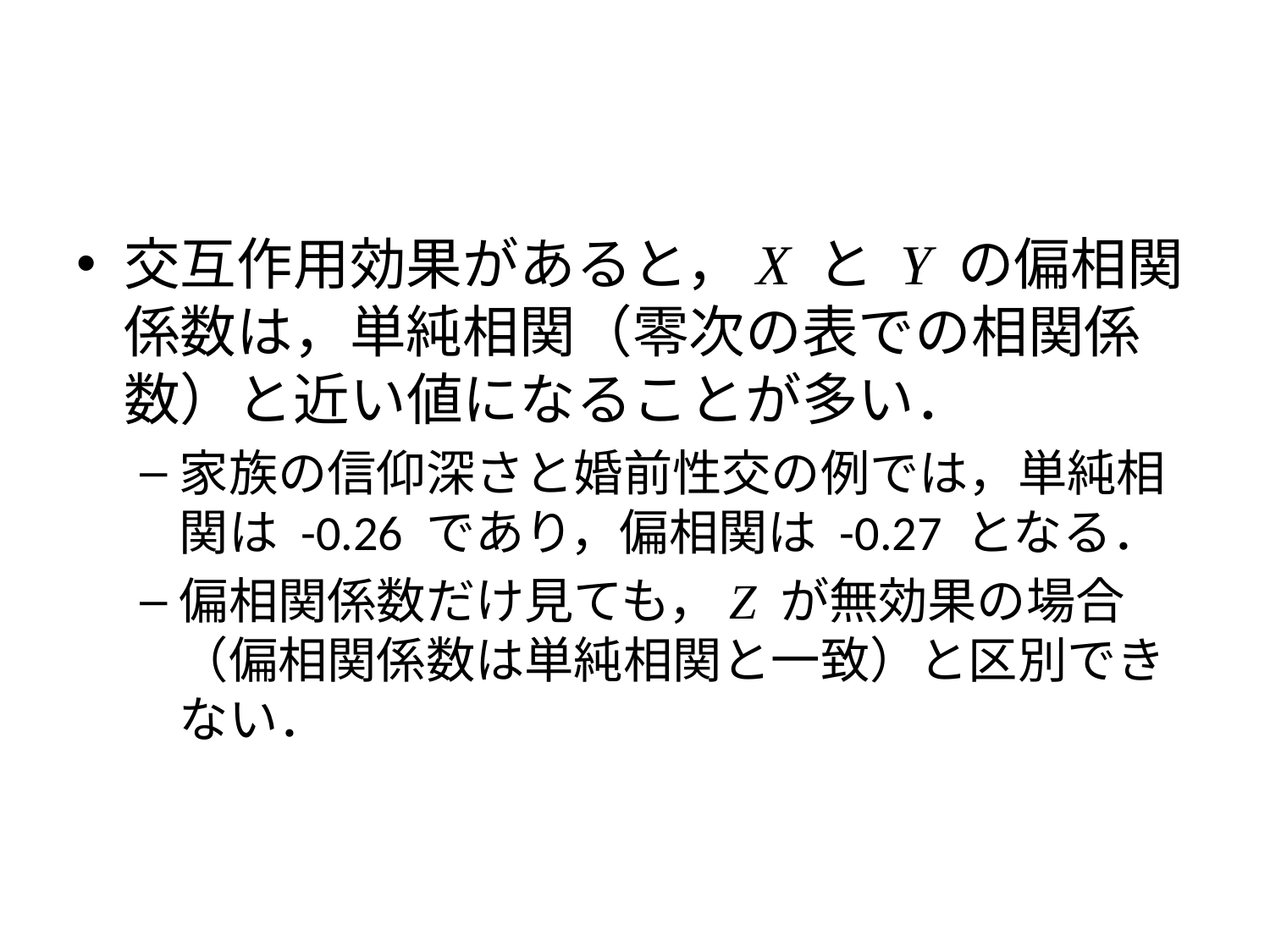

#
交互作用効果があると，X と Y の偏相関係数は，単純相関（零次の表での相関係数）と近い値になることが多い．
家族の信仰深さと婚前性交の例では，単純相関は -0.26 であり，偏相関は -0.27 となる．
偏相関係数だけ見ても，Z が無効果の場合（偏相関係数は単純相関と一致）と区別できない．